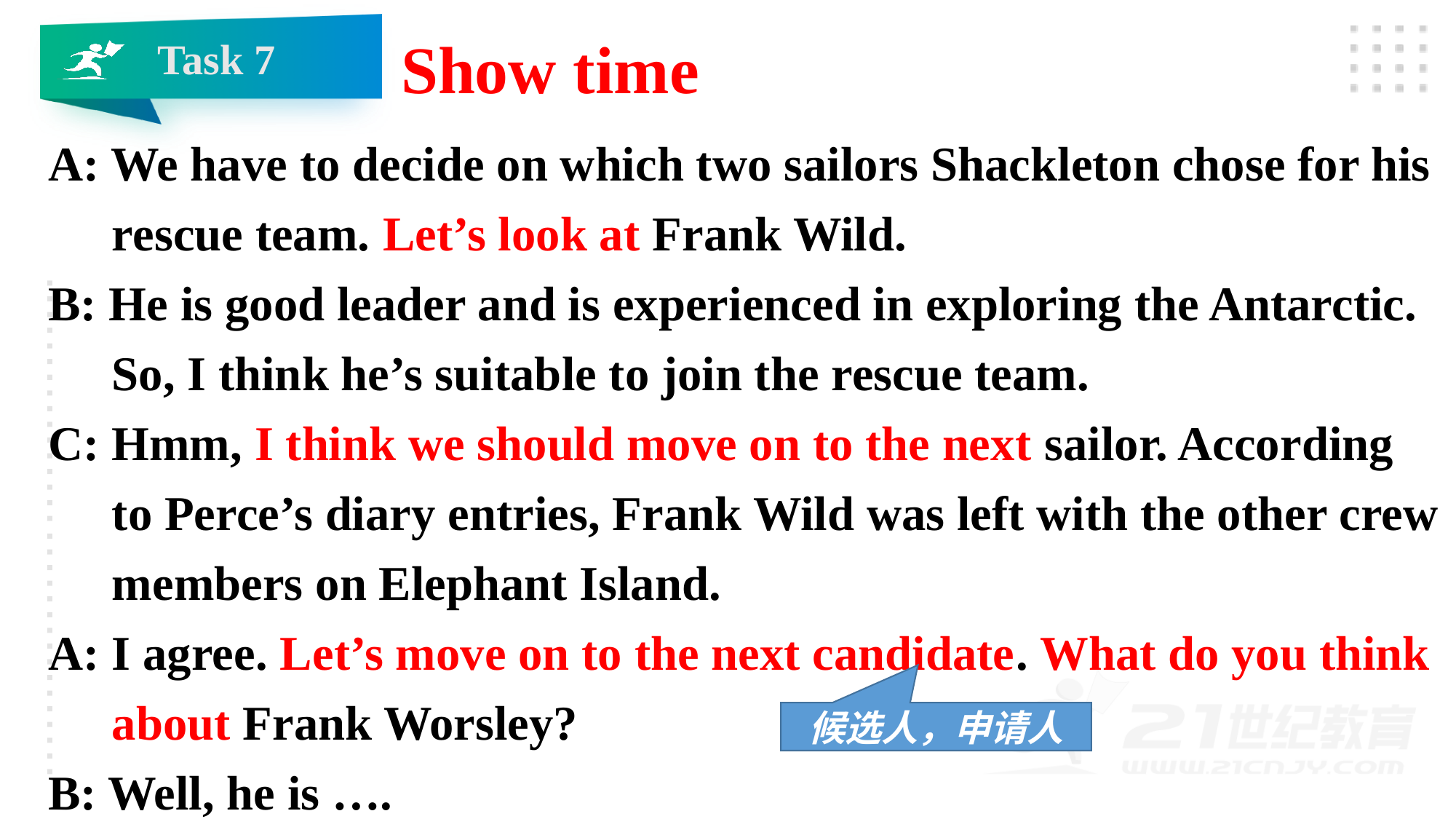

Show time
Task 7
A: We have to decide on which two sailors Shackleton chose for his rescue team. Let’s look at Frank Wild.
B: He is good leader and is experienced in exploring the Antarctic. So, I think he’s suitable to join the rescue team.
C: Hmm, I think we should move on to the next sailor. According to Perce’s diary entries, Frank Wild was left with the other crew members on Elephant Island.
A: I agree. Let’s move on to the next candidate. What do you think about Frank Worsley?
B: Well, he is ….
候选人，申请人